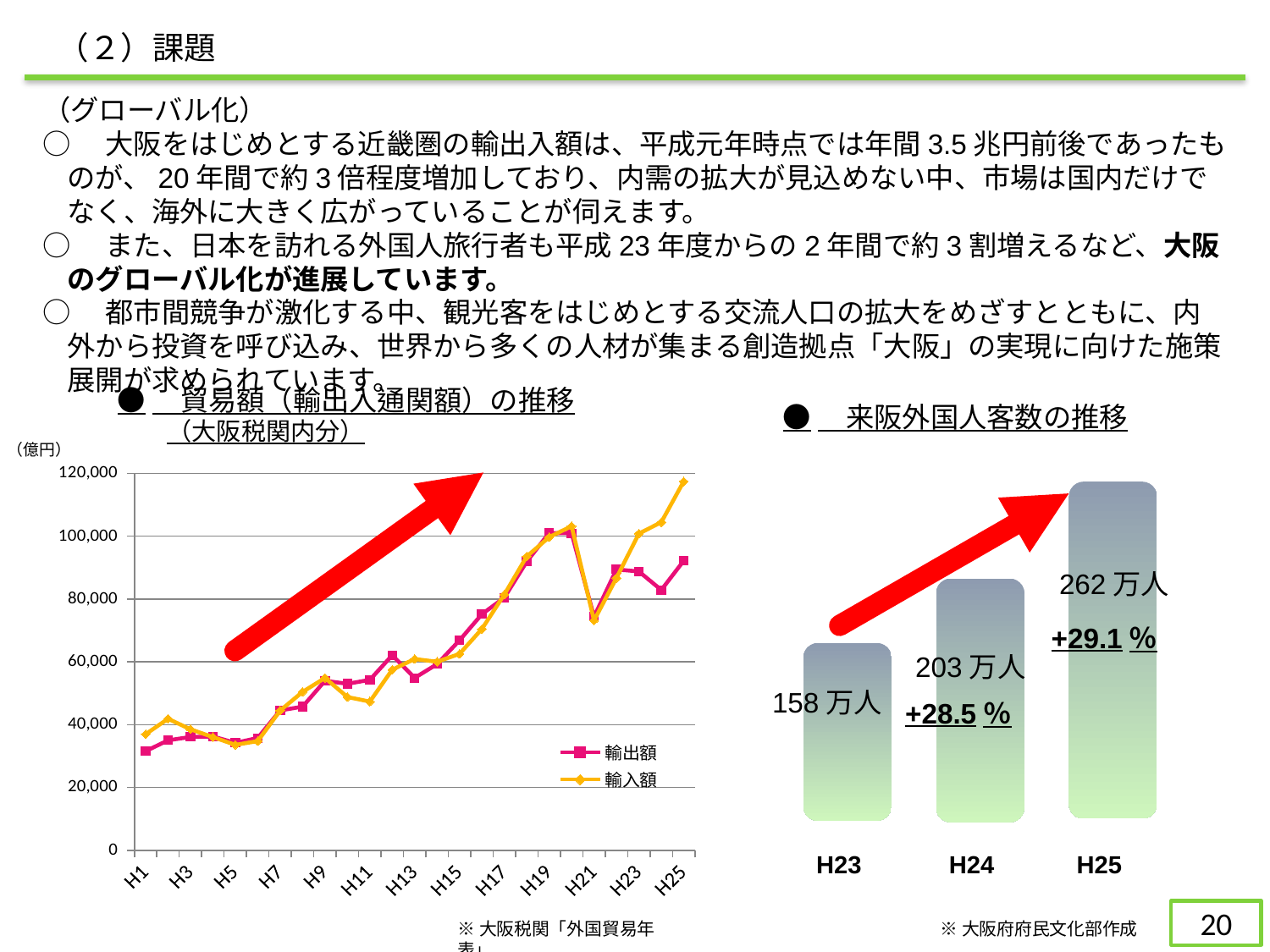

（２）課題
（グローバル化）
○　大阪をはじめとする近畿圏の輸出入額は、平成元年時点では年間3.5兆円前後であったものが、20年間で約3倍程度増加しており、内需の拡大が見込めない中、市場は国内だけでなく、海外に大きく広がっていることが伺えます。
○　また、日本を訪れる外国人旅行者も平成23年度からの2年間で約3割増えるなど、大阪のグローバル化が進展しています。
○　都市間競争が激化する中、観光客をはじめとする交流人口の拡大をめざすとともに、内外から投資を呼び込み、世界から多くの人材が集まる創造拠点「大阪」の実現に向けた施策展開が求められています。
●　貿易額（輸出入通関額）の推移
　　（大阪税関内分）
●　来阪外国人客数の推移
（億円）

### Chart

| Category | 輸出額 | 輸入額 |
|---|---|---|
| H1 | 31560.0 | 36936.0 |
| H2 | 35001.0 | 41858.0 |
| H3 | 36072.0 | 38504.0 |
| H4 | 36225.0 | 36035.0 |
| H5 | 34193.0 | 33560.0 |
| H6 | 35744.0 | 34752.0 |
| H7 | 44510.0 | 44470.0 |
| H8 | 45731.0 | 50422.0 |
| H9 | 53946.0 | 54875.0 |
| H10 | 53000.0 | 48789.0 |
| H11 | 54263.0 | 47342.0 |
| H12 | 62093.0 | 57491.0 |
| H13 | 54886.0 | 60888.0 |
| H14 | 59270.0 | 60016.0 |
| H15 | 66837.0 | 62523.0 |
| H16 | 75182.0 | 70466.0 |
| H17 | 80439.0 | 81444.0 |
| H18 | 91914.0 | 93563.0 |
| H19 | 101052.0 | 99724.0 |
| H20 | 100925.0 | 103190.0 |
| H21 | 74356.0 | 73179.0 |
| H22 | 89418.0 | 86699.0 |
| H23 | 88793.0 | 100838.0 |
| H24 | 82871.0 | 104454.0 |
| H25 | 92177.0 | 117454.0 |
262万人

+29.1％

203万人
158万人
+28.5％
H23
H24
H25
20
※大阪税関「外国貿易年表」
※大阪府府民文化部作成